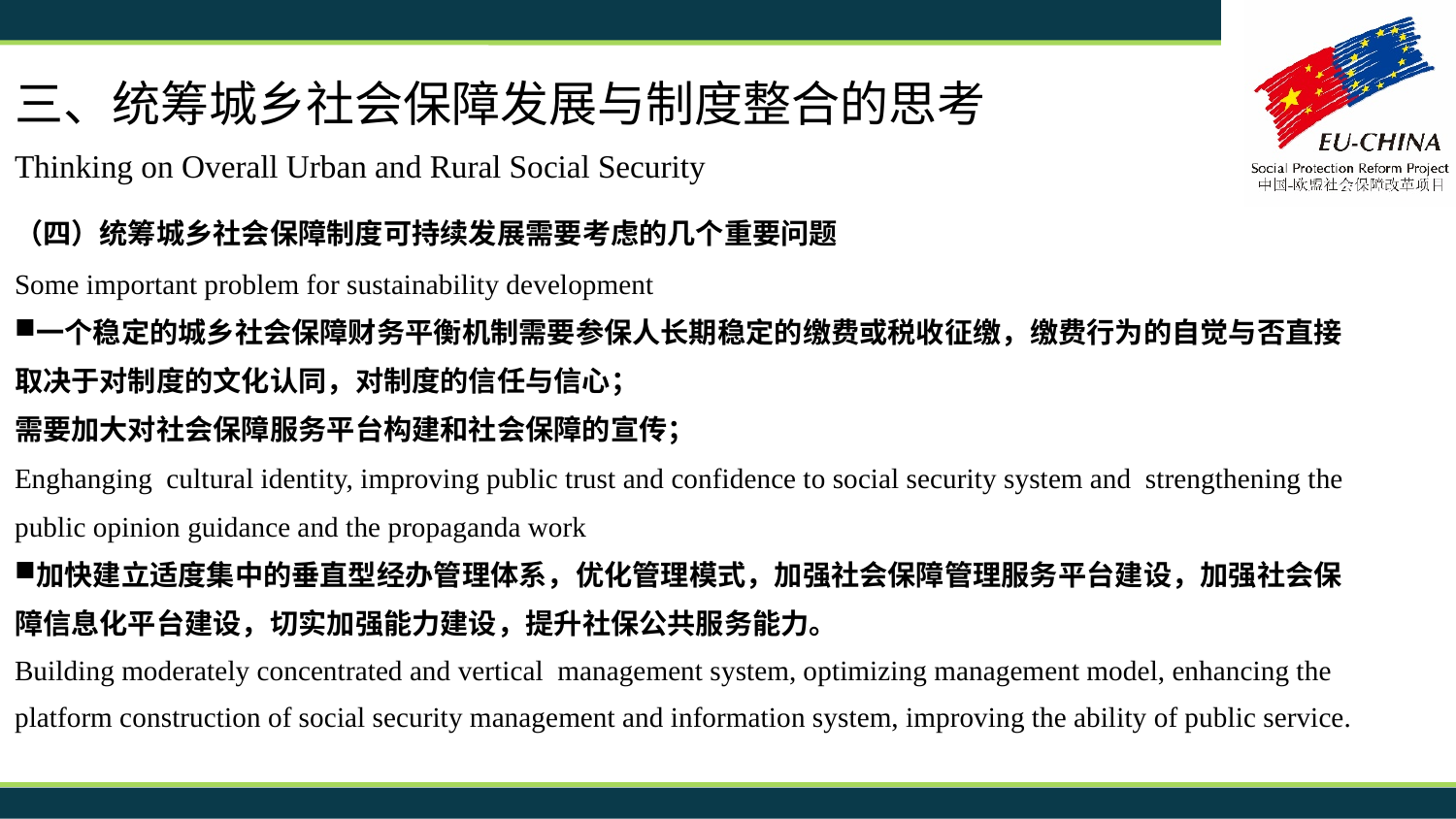

三、统筹城乡社会保障发展与制度整合的思考
Thinking on Overall Urban and Rural Social Security
（四）统筹城乡社会保障制度可持续发展需要考虑的几个重要问题
Some important problem for sustainability development
一个稳定的城乡社会保障财务平衡机制需要参保人长期稳定的缴费或税收征缴，缴费行为的自觉与否直接取决于对制度的文化认同，对制度的信任与信心；
需要加大对社会保障服务平台构建和社会保障的宣传；
Enghanging  cultural identity, improving public trust and confidence to social security system and  strengthening the public opinion guidance and the propaganda work
加快建立适度集中的垂直型经办管理体系，优化管理模式，加强社会保障管理服务平台建设，加强社会保障信息化平台建设，切实加强能力建设，提升社保公共服务能力。
Building moderately concentrated and vertical  management system, optimizing management model, enhancing the platform construction of social security management and information system, improving the ability of public service.